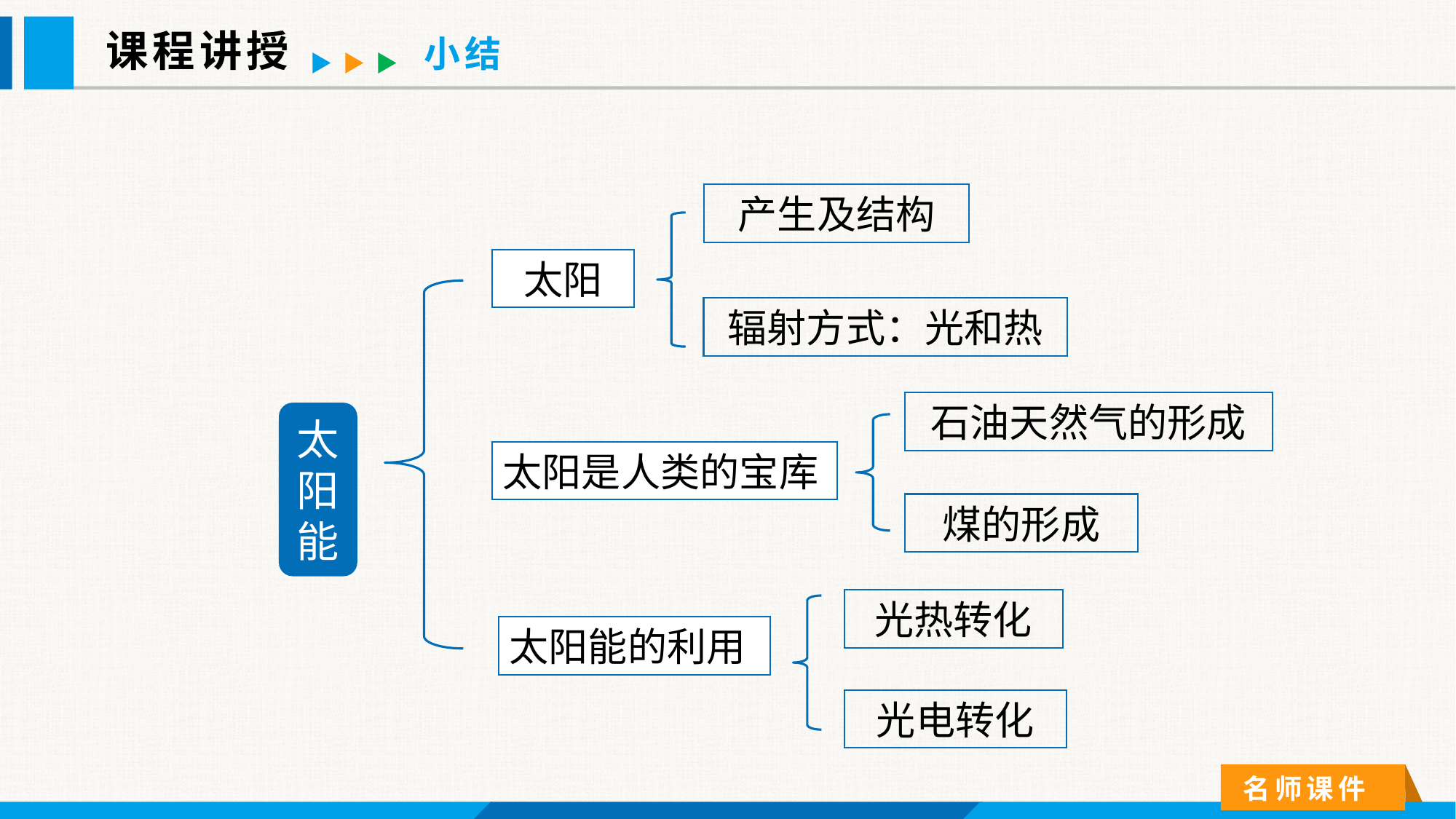

课程讲授
小结

产生及结构

太阳

辐射方式：光和热
石油天然气的形成
太阳能

太阳是人类的宝库
煤的形成
光热转化

太阳能的利用
光电转化